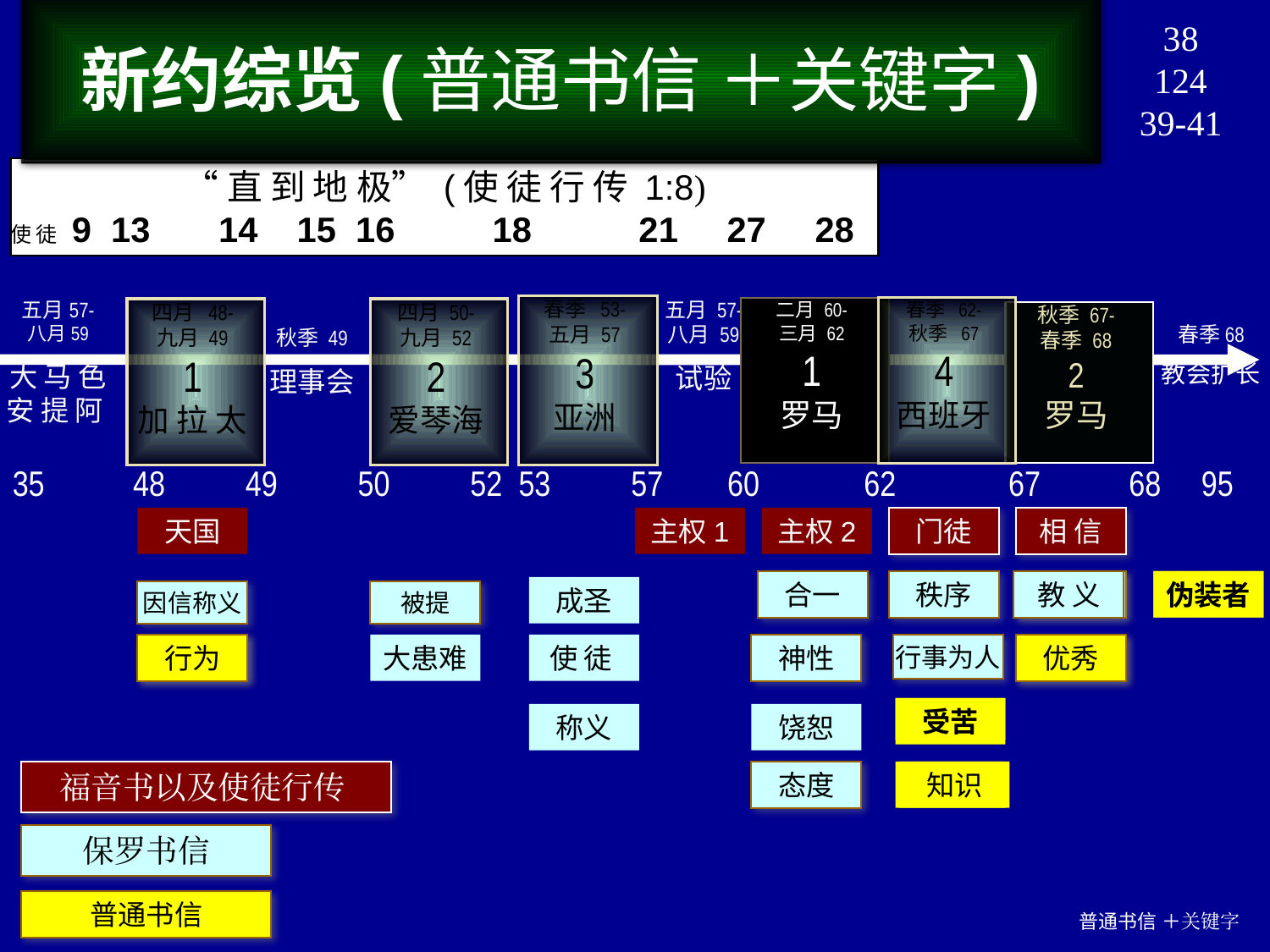

38
124
39-41
新约综览(普通书信 ＋关键字)
“直 到 地 极” (使 徒 行 传 1:8)
使 徒  9  13       14    15  16          18           21     27     28
春季  53-
五月 57
3
亚洲

四月  48-
九月 49
1
加 拉 太

四月 50-
九月 52
2
爱琴海

二月 60-
三月 62
1
罗马

春季  62-
秋季  67
4
西班牙

秋季 67-
春季 68
2
罗马

五月57-
八月59
大 马 色
安 提 阿
五月 57-
八月 59
试验
春季68
教会扩长
秋季 49
理事会

35           48          49          50          52  53          57        60             62              67           68     95
天国
主权1
主权2
门徒
相 信
合一
秩序
教 义
提后
犹大
伪装者
成圣
因信称义
被提
雅各
行为
大患难
使 徒
神性
行事为人
希伯来
优秀

彼  前
受苦
称义
饶恕
福音书以及使徒行传
态度
彼后
知识
保罗书信
普通书信
普通书信 ＋关键字